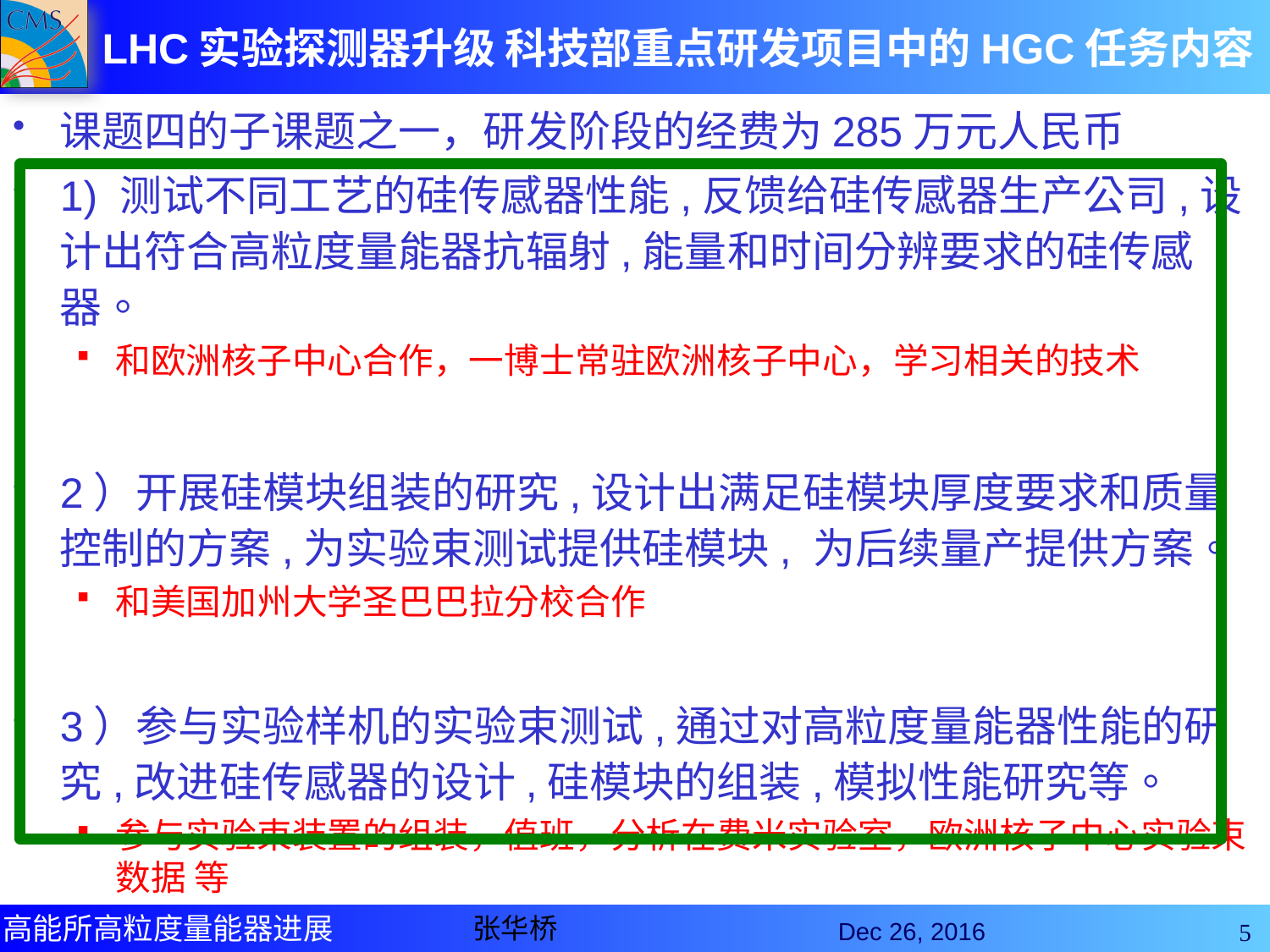

# LHC实验探测器升级 科技部重点研发项目中的HGC任务内容
课题四的子课题之一，研发阶段的经费为285万元人民币
1) 测试不同工艺的硅传感器性能,反馈给硅传感器生产公司,设计出符合高粒度量能器抗辐射,能量和时间分辨要求的硅传感器。
和欧洲核子中心合作，一博士常驻欧洲核子中心，学习相关的技术

2）开展硅模块组装的研究,设计出满足硅模块厚度要求和质量控制的方案,为实验束测试提供硅模块, 为后续量产提供方案。
和美国加州大学圣巴巴拉分校合作

3）参与实验样机的实验束测试,通过对高粒度量能器性能的研究,改进硅传感器的设计,硅模块的组装,模拟性能研究等。
参与实验束装置的组装，值班，分析在费米实验室，欧洲核子中心实验束数据 等

5